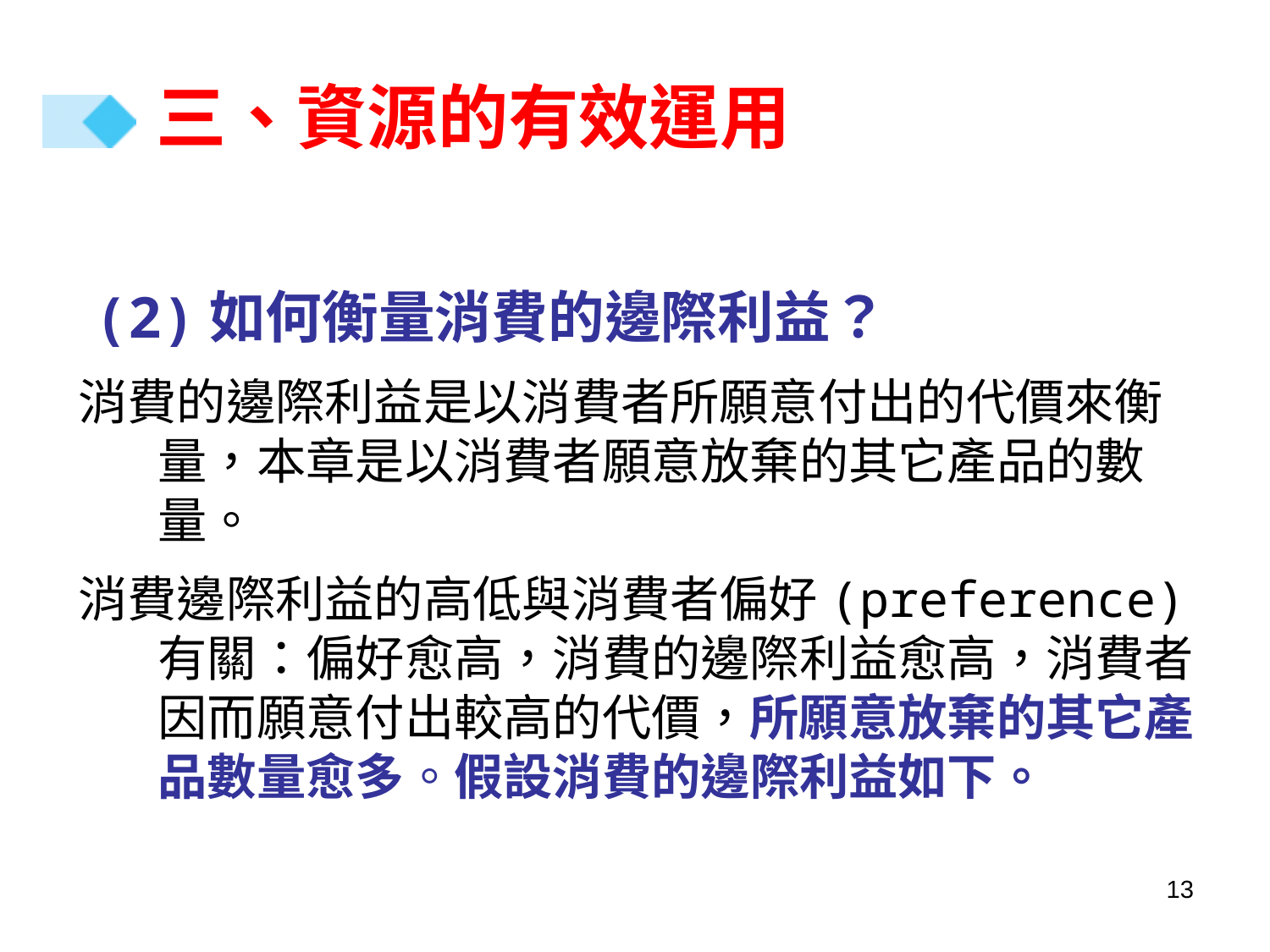

# 三、資源的有效運用

(2)如何衡量消費的邊際利益？
消費的邊際利益是以消費者所願意付出的代價來衡量，本章是以消費者願意放棄的其它產品的數量。
消費邊際利益的高低與消費者偏好(preference)有關：偏好愈高，消費的邊際利益愈高，消費者因而願意付出較高的代價，所願意放棄的其它產品數量愈多。假設消費的邊際利益如下。

13